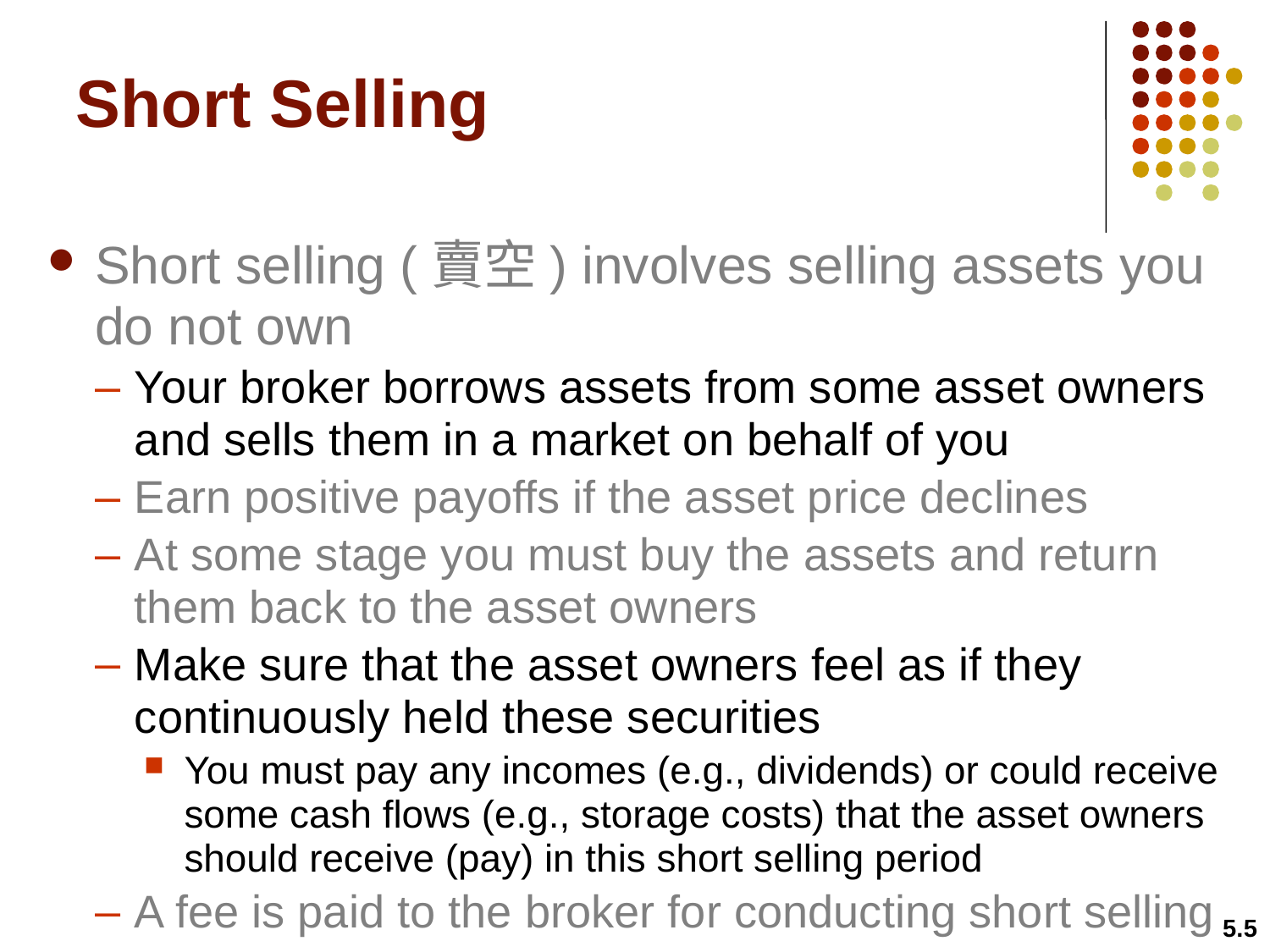

# Short Selling
Short selling (賣空) involves selling assets you do not own
Your broker borrows assets from some asset owners and sells them in a market on behalf of you
Earn positive payoffs if the asset price declines
At some stage you must buy the assets and return them back to the asset owners
Make sure that the asset owners feel as if they continuously held these securities
You must pay any incomes (e.g., dividends) or could receive some cash flows (e.g., storage costs) that the asset owners should receive (pay) in this short selling period
A fee is paid to the broker for conducting short selling
5.5